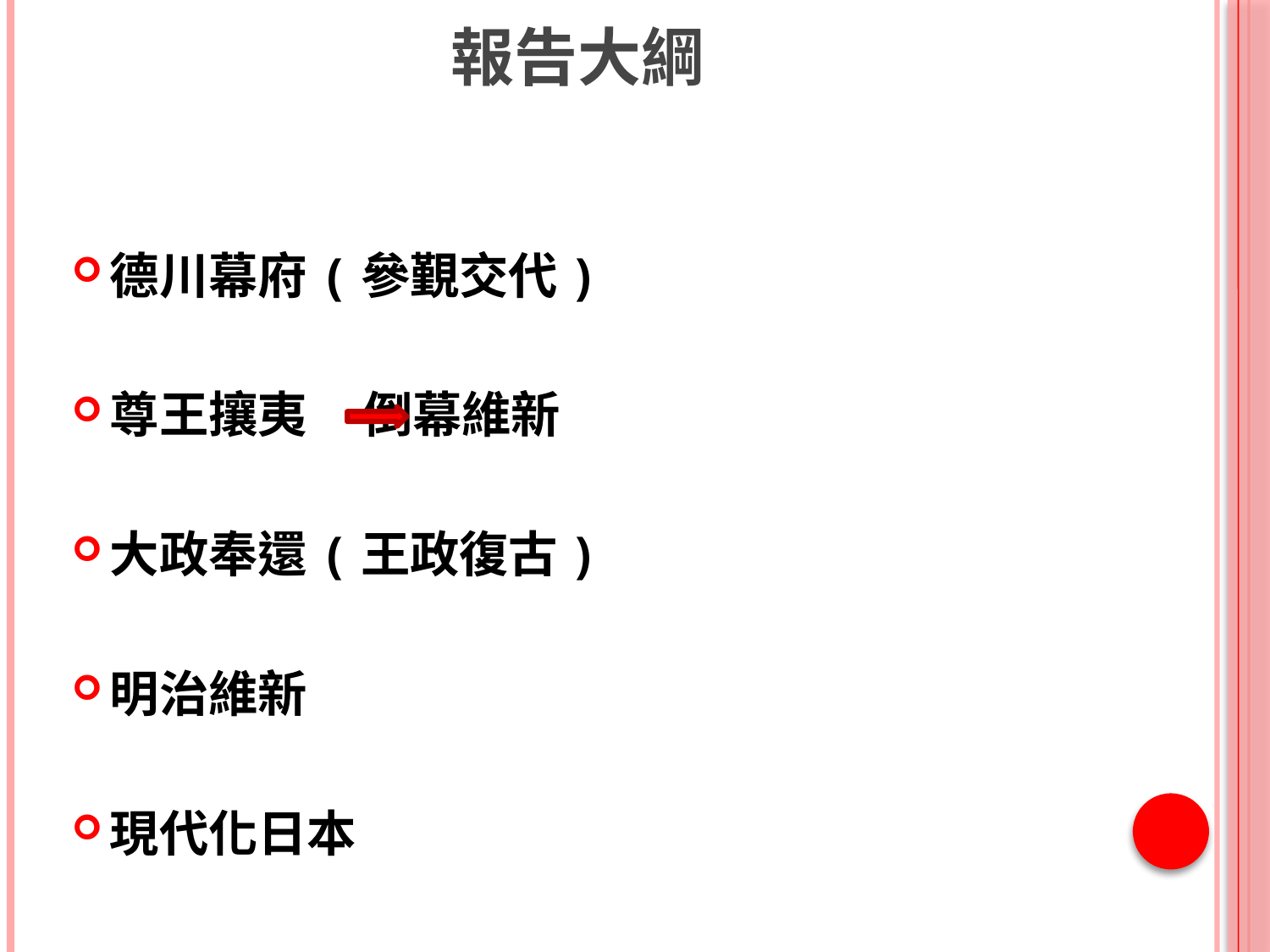

# 報告大綱

德川幕府(參覲交代)

尊王攘夷     倒幕維新

大政奉還(王政復古)

明治維新

現代化日本